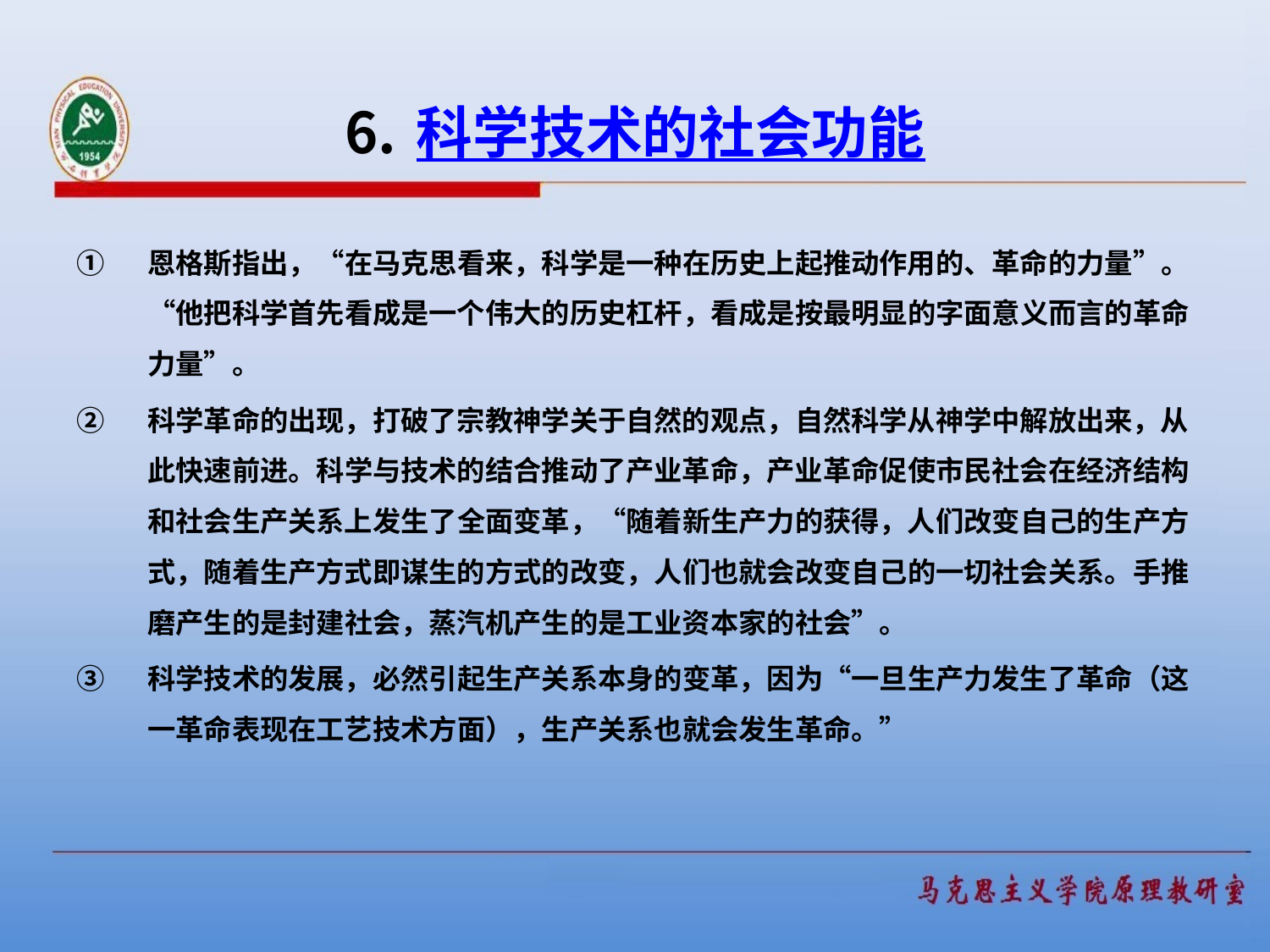

# 科学技术的社会功能
恩格斯指出，“在马克思看来，科学是一种在历史上起推动作用的、革命的力量”。“他把科学首先看成是一个伟大的历史杠杆，看成是按最明显的字面意义而言的革命力量”。
科学革命的出现，打破了宗教神学关于自然的观点，自然科学从神学中解放出来，从此快速前进。科学与技术的结合推动了产业革命，产业革命促使市民社会在经济结构和社会生产关系上发生了全面变革，“随着新生产力的获得，人们改变自己的生产方式，随着生产方式即谋生的方式的改变，人们也就会改变自己的一切社会关系。手推磨产生的是封建社会，蒸汽机产生的是工业资本家的社会”。
科学技术的发展，必然引起生产关系本身的变革，因为“一旦生产力发生了革命（这一革命表现在工艺技术方面），生产关系也就会发生革命。”